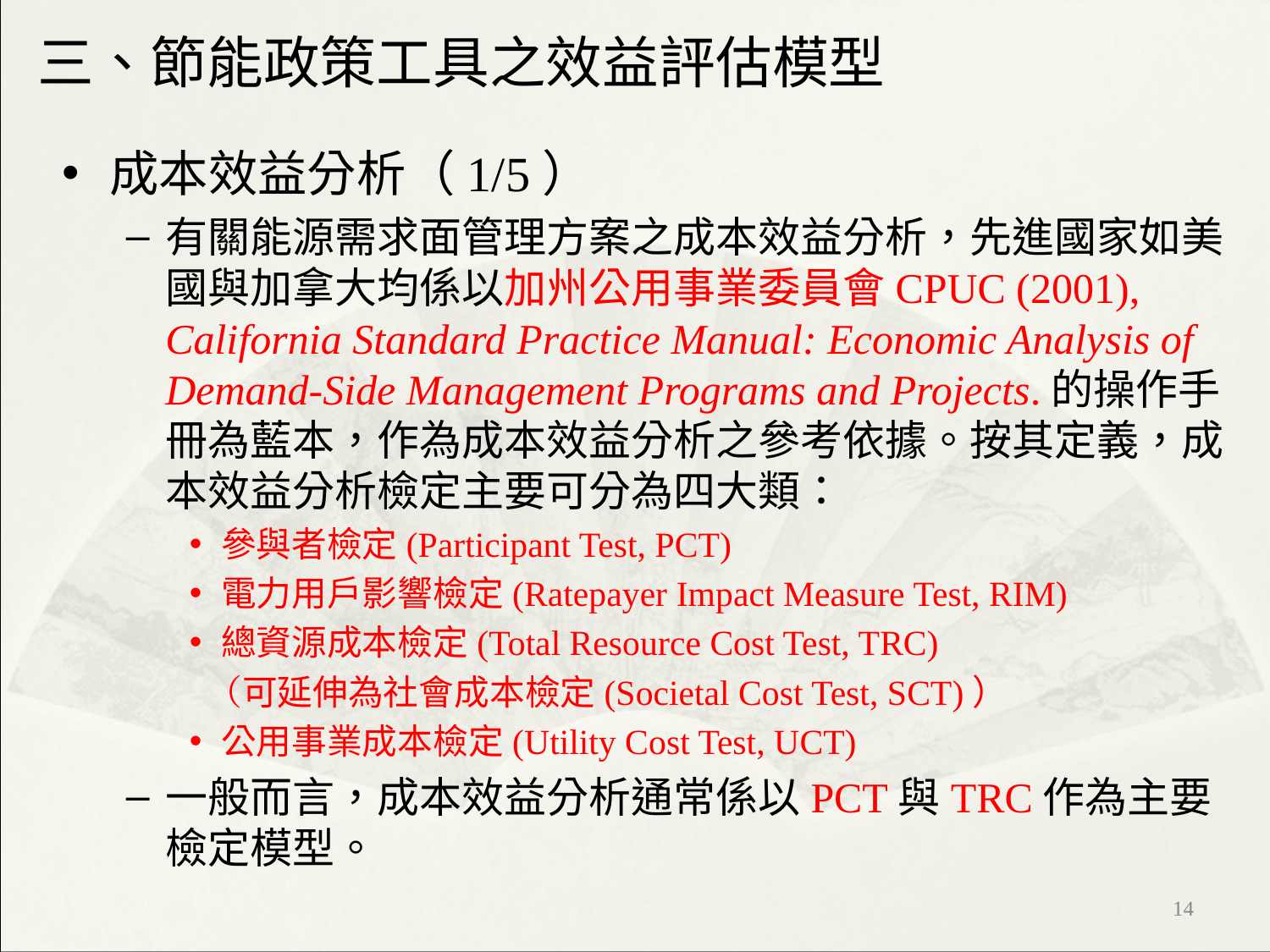

# 三、節能政策工具之效益評估模型
成本效益分析（1/5）
有關能源需求面管理方案之成本效益分析，先進國家如美國與加拿大均係以加州公用事業委員會CPUC (2001), California Standard Practice Manual: Economic Analysis of Demand-Side Management Programs and Projects.的操作手冊為藍本，作為成本效益分析之參考依據。按其定義，成本效益分析檢定主要可分為四大類：
參與者檢定(Participant Test, PCT)
電力用戶影響檢定(Ratepayer Impact Measure Test, RIM)
總資源成本檢定(Total Resource Cost Test, TRC)
 （可延伸為社會成本檢定(Societal Cost Test, SCT)）
公用事業成本檢定(Utility Cost Test, UCT)
一般而言，成本效益分析通常係以PCT與TRC作為主要檢定模型。

14